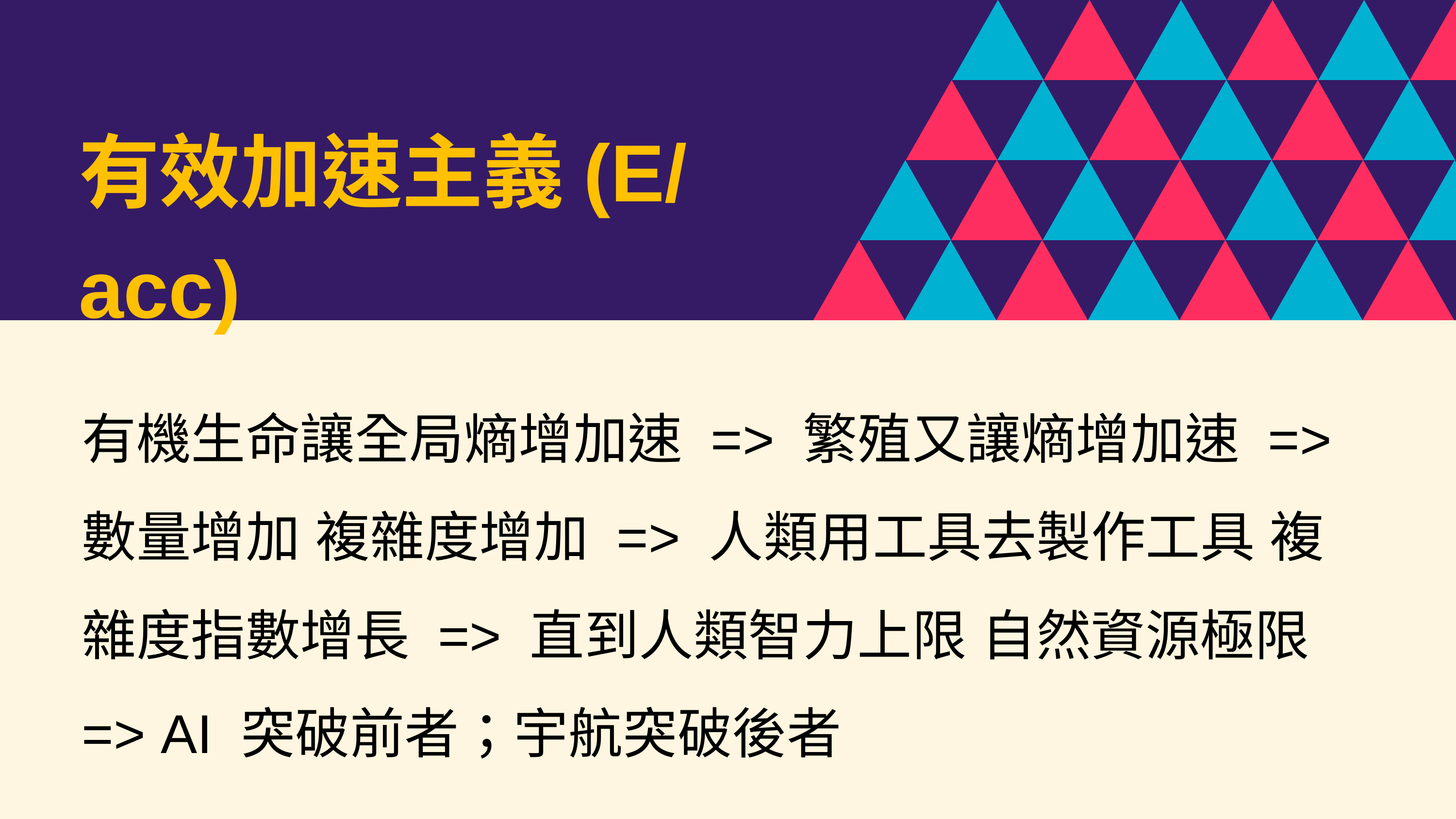

有效加速主義(E/acc)
有機生命讓全局熵增加速 => 繁殖又讓熵增加速 => 數量增加 複雜度增加 => 人類用工具去製作工具 複雜度指數增長 => 直到人類智力上限 自然資源極限 => AI 突破前者；宇航突破後者